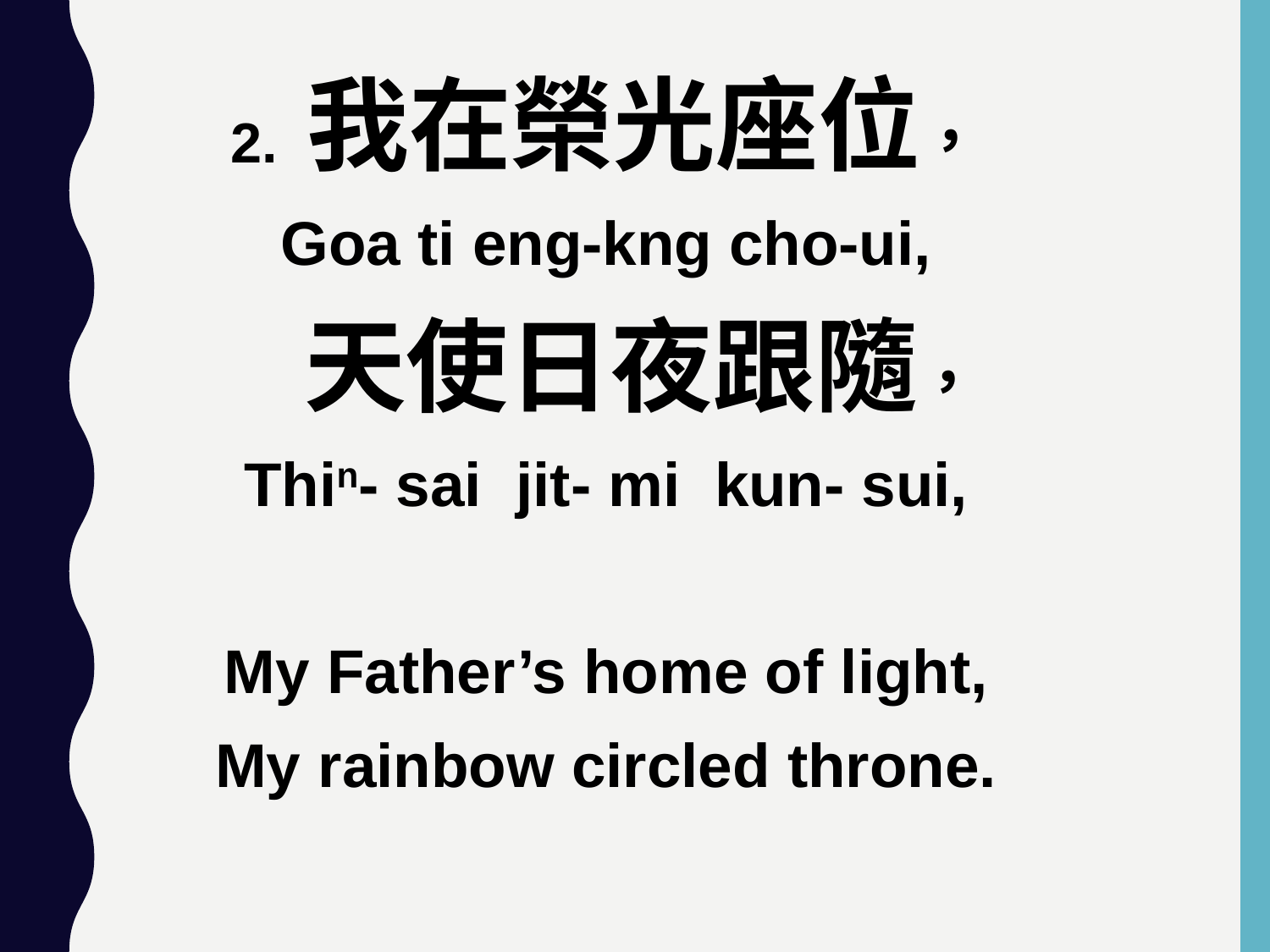

2. 我在榮光座位，
Goa ti eng-kng cho-ui,
  天使日夜跟隨，
Thin- sai  jit- mi  kun- sui,

My Father’s home of light,
My rainbow circled throne.